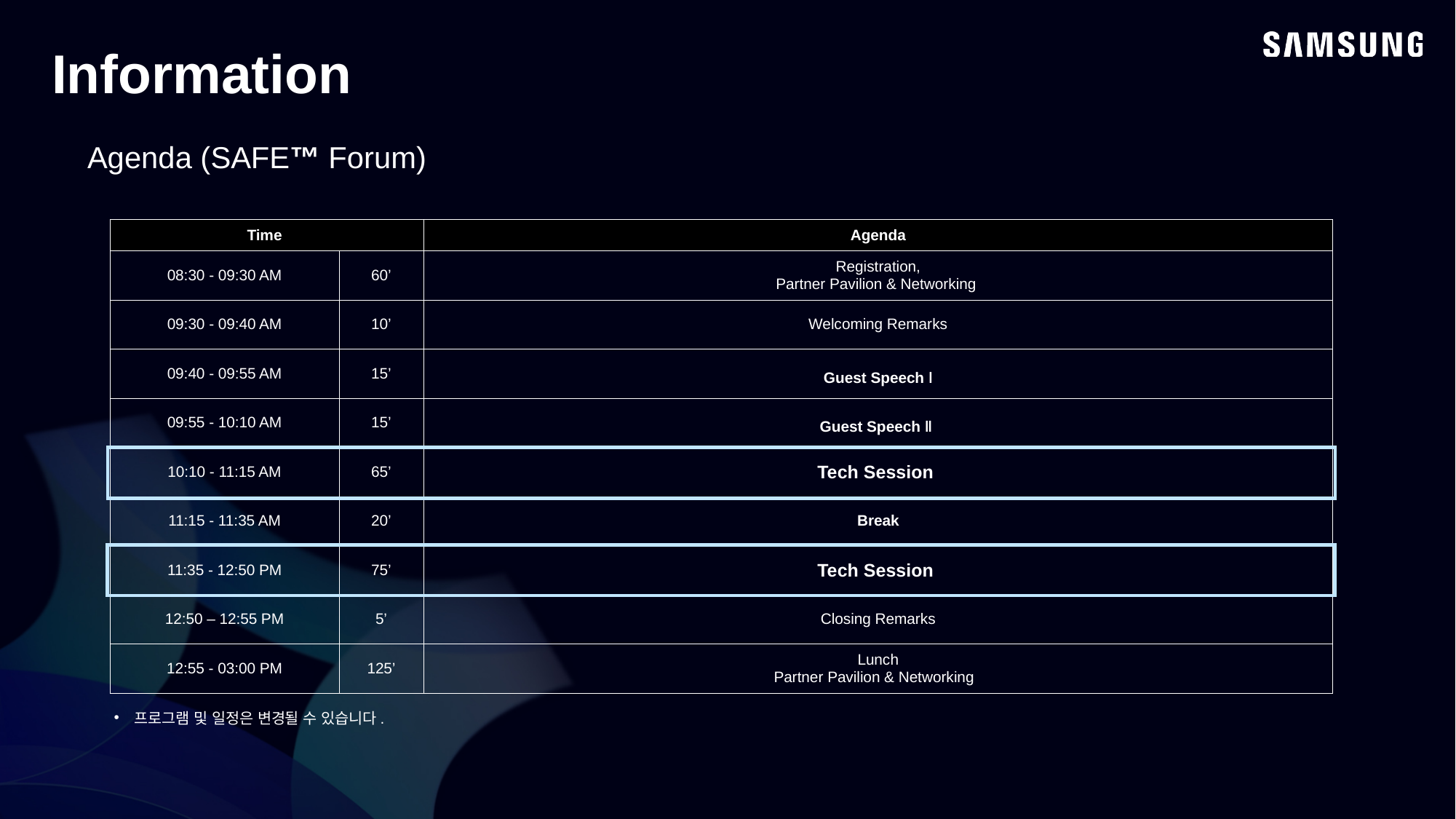

Information
Agenda (SAFE™ Forum)

| Time |  | Agenda |
| --- | --- | --- |
| 08:30 - 09:30 AM | 60’ | Registration, Partner Pavilion & Networking |
| 09:30 - 09:40 AM | 10’ | Welcoming Remarks |
| 09:40 - 09:55 AM | 15’ | Guest Speech ǀ |
| 09:55 - 10:10 AM | 15’ | Guest Speech ǁ |
| 10:10 - 11:15 AM | 65’ | Tech Session |
| 11:15 - 11:35 AM | 20’ | Break |
| 11:35 - 12:50 PM | 75’ | Tech Session |
| 12:50 – 12:55 PM | 5’ | Closing Remarks |
| 12:55 - 03:00 PM | 125’ | Lunch Partner Pavilion & Networking |

프로그램 및 일정은 변경될 수 있습니다.